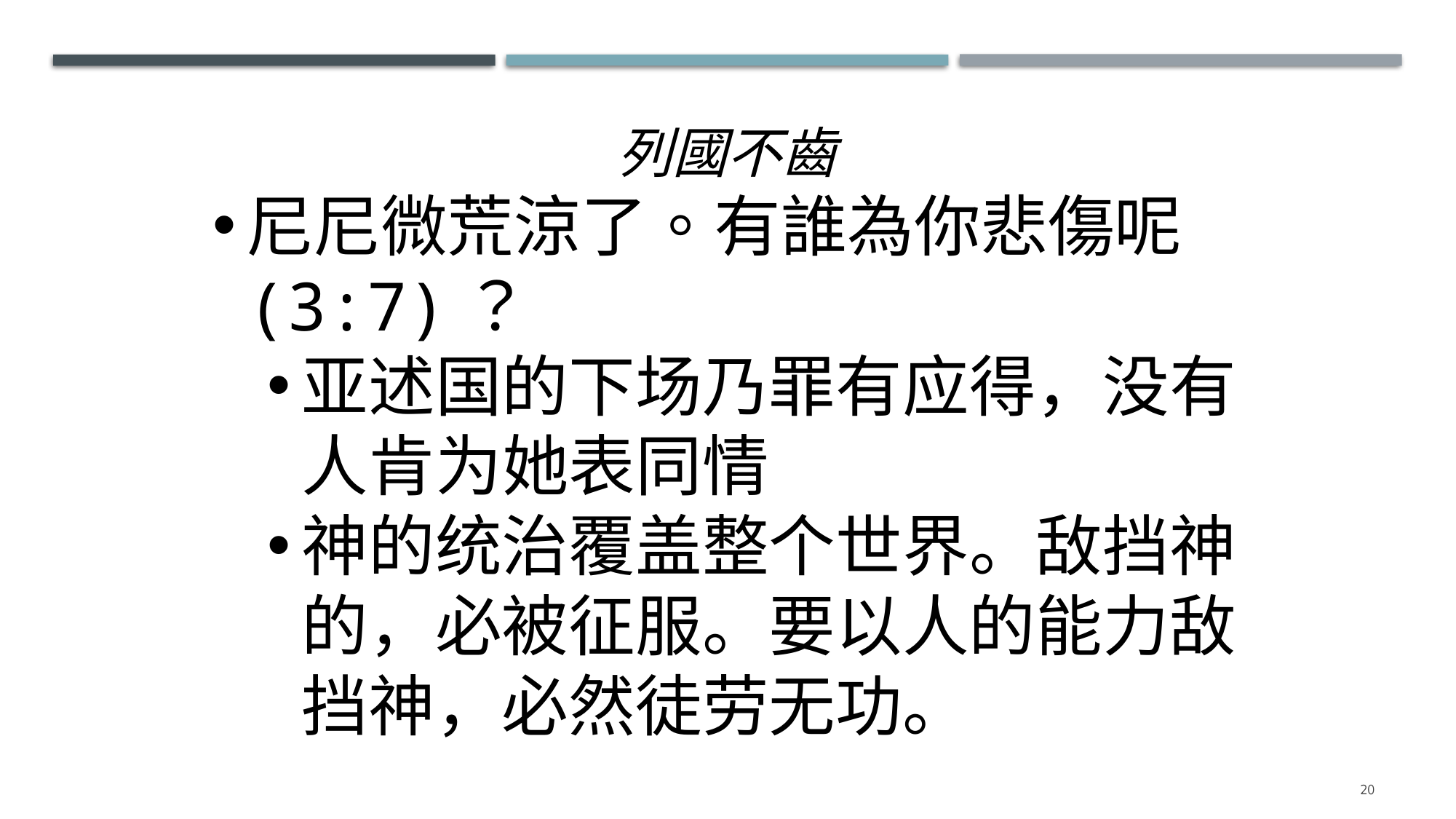

列國不齒
尼尼微荒涼了。有誰為你悲傷呢(3:7)？
亚述国的下场乃罪有应得，没有人肯为她表同情
神的统治覆盖整个世界。敌挡神的，必被征服。要以人的能力敌挡神，必然徒劳无功。
20